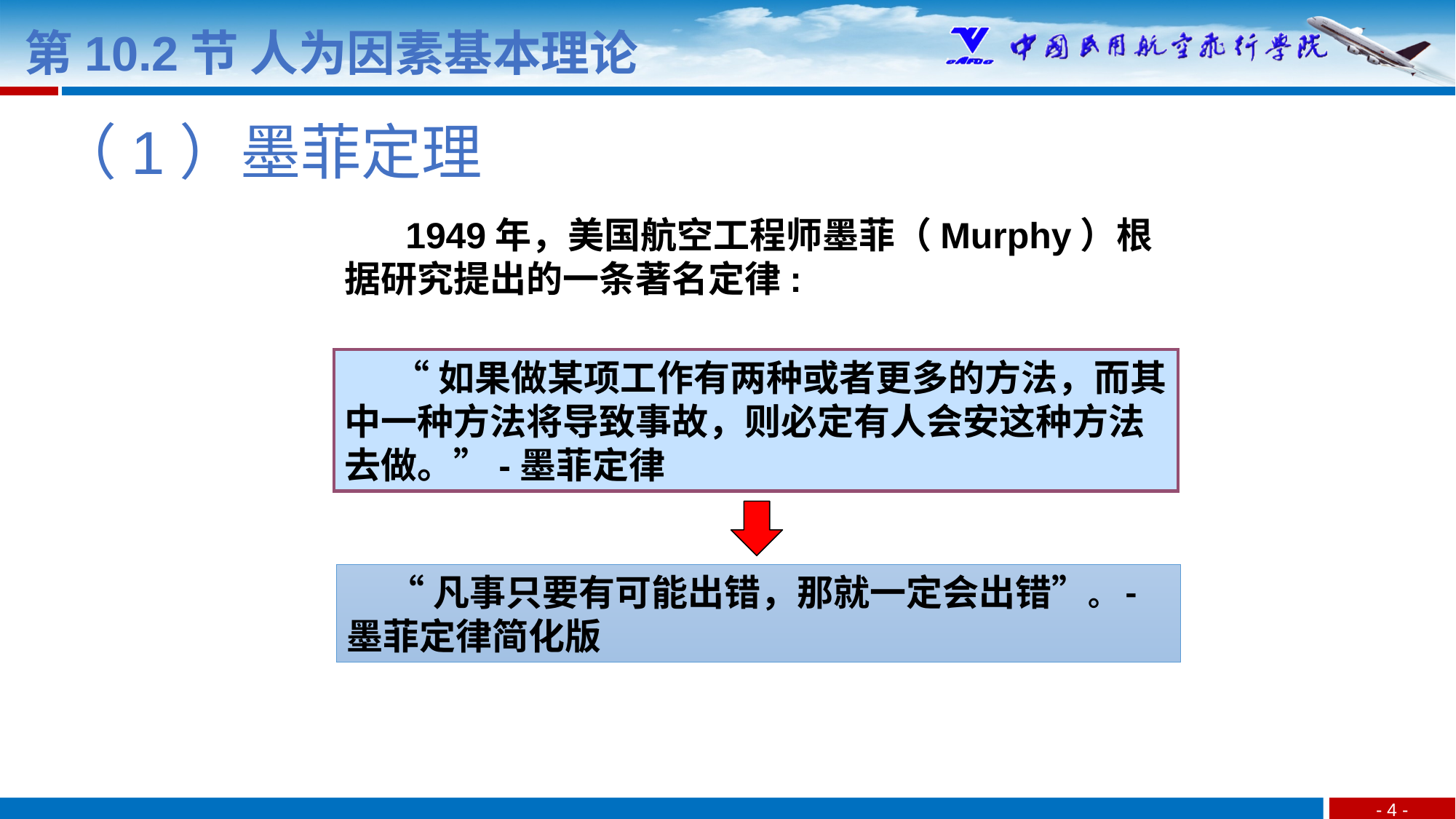

第10.2节 人为因素基本理论
（1）墨菲定理
      1949年，美国航空工程师墨菲（Murphy）根据研究提出的一条著名定律:
      “如果做某项工作有两种或者更多的方法，而其中一种方法将导致事故，则必定有人会安这种方法去做。”-墨菲定律

     “凡事只要有可能出错，那就一定会出错”。-墨菲定律简化版